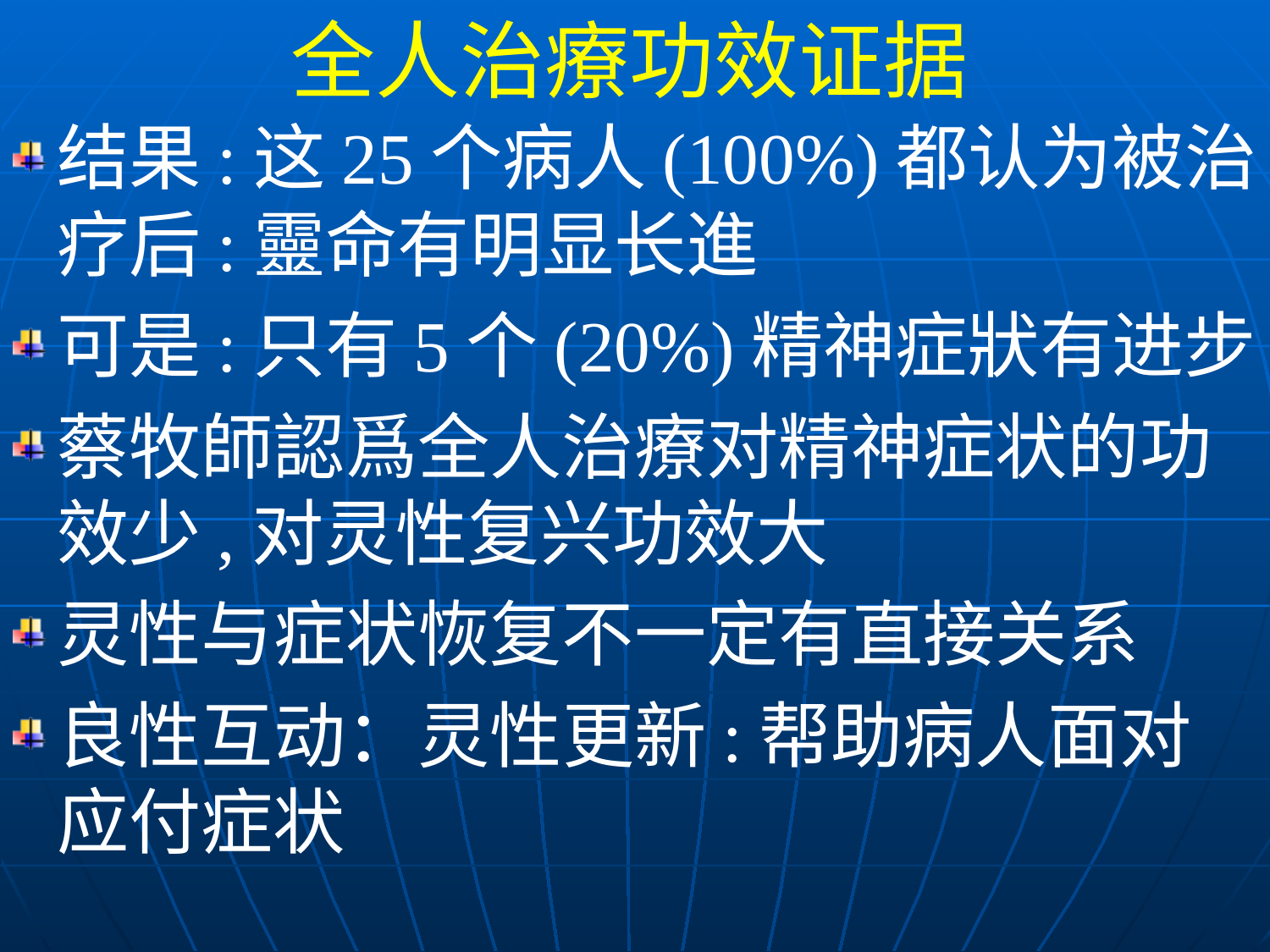

全人治療功效证据
结果:这25个病人(100%)都认为被治疗后:靈命有明显长進
可是:只有5个(20%)精神症狀有进步
蔡牧師認爲全人治療对精神症状的功效少,对灵性复兴功效大
灵性与症状恢复不一定有直接关系
良性互动：灵性更新:帮助病人面对应付症状